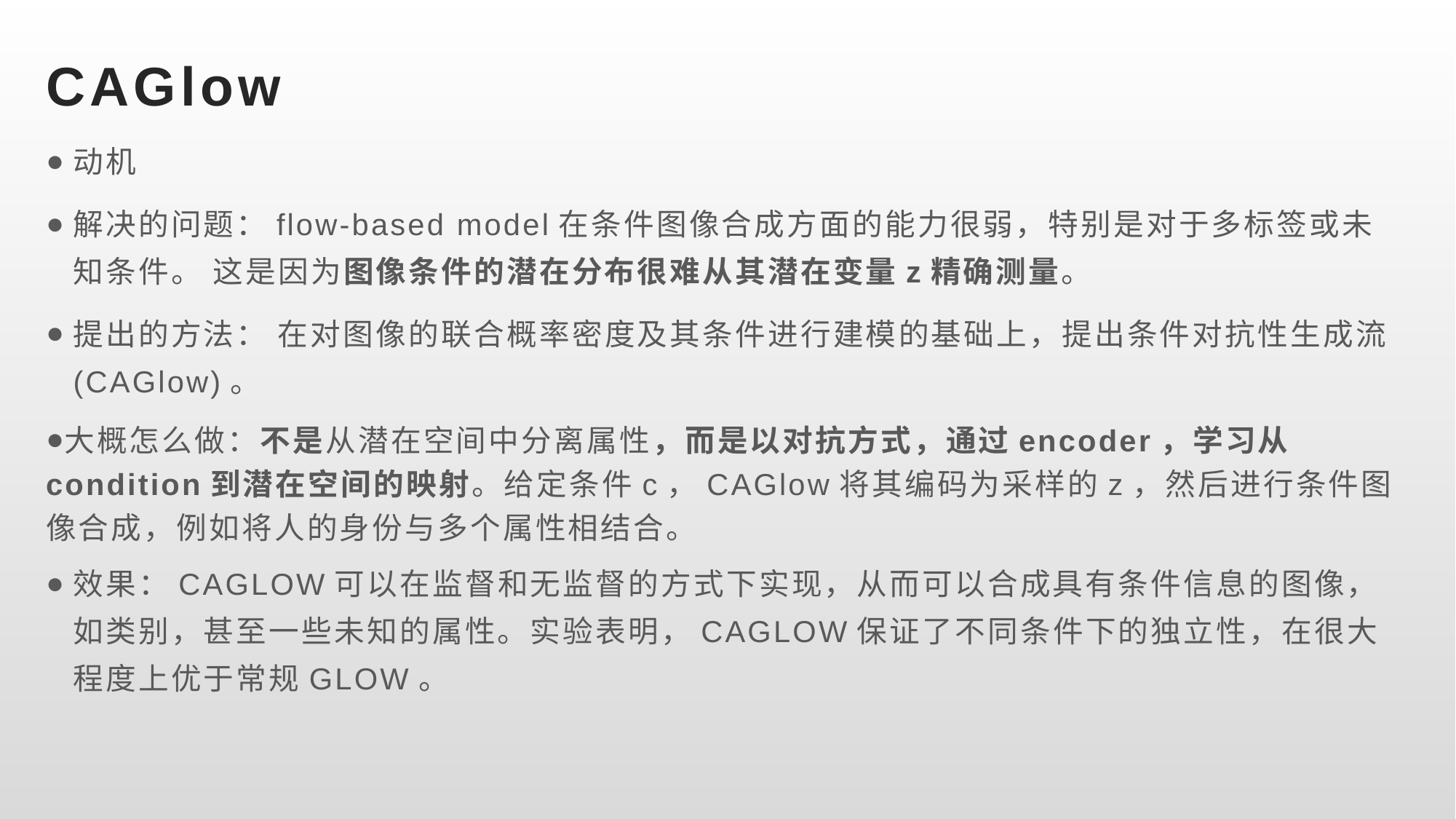

# CAGlow
动机
解决的问题：flow-based model在条件图像合成方面的能力很弱，特别是对于多标签或未知条件。 这是因为图像条件的潜在分布很难从其潜在变量z精确测量。
提出的方法： 在对图像的联合概率密度及其条件进行建模的基础上，提出条件对抗性生成流(CAGlow)。
大概怎么做：不是从潜在空间中分离属性，而是以对抗方式，通过encoder，学习从condition到潜在空间的映射。给定条件c，CAGlow将其编码为采样的z，然后进行条件图像合成，例如将人的身份与多个属性相结合。
效果：CAGLOW可以在监督和无监督的方式下实现，从而可以合成具有条件信息的图像，如类别，甚至一些未知的属性。实验表明，CAGLOW保证了不同条件下的独立性，在很大程度上优于常规GLOW。